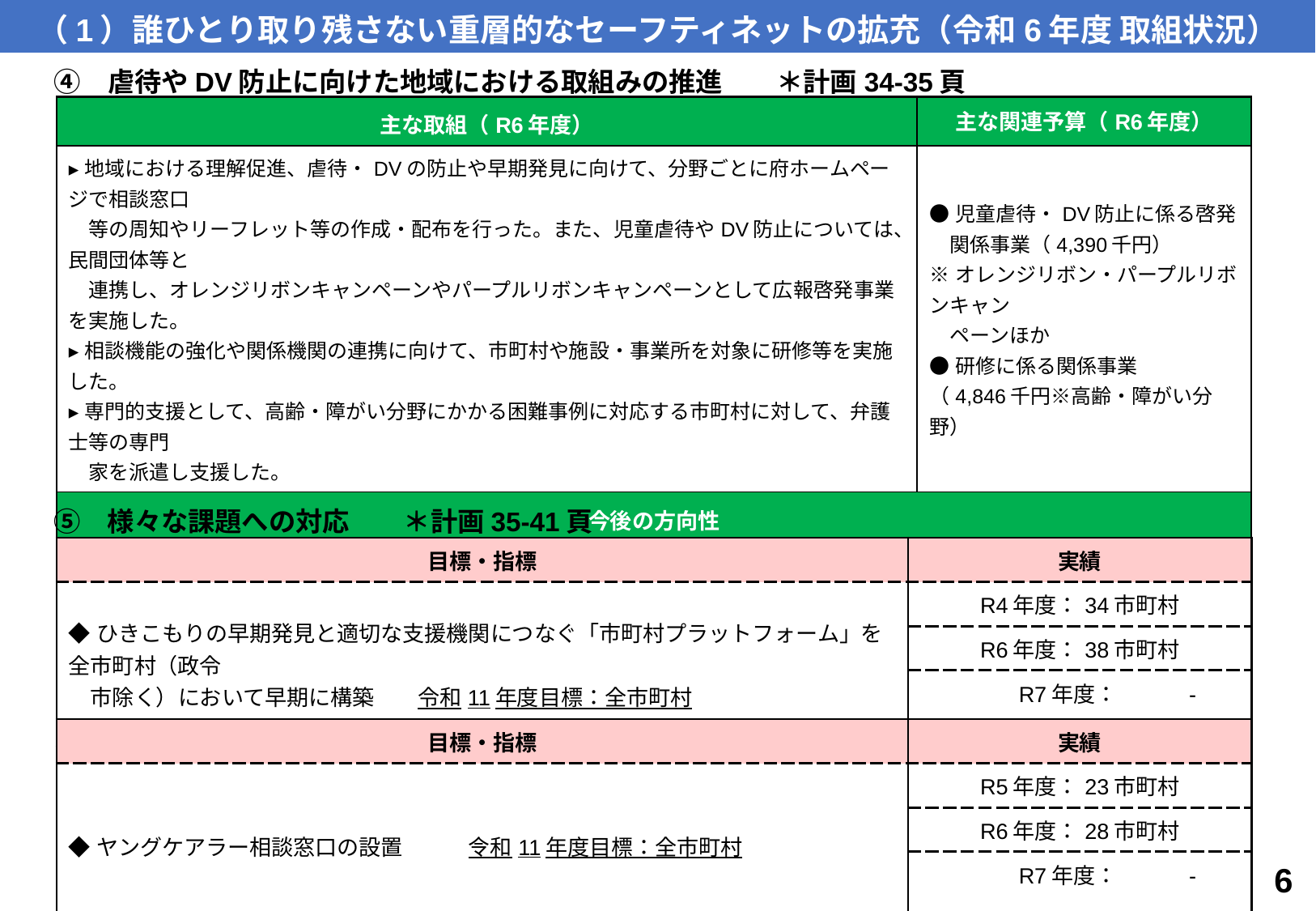

（1）誰ひとり取り残さない重層的なセーフティネットの拡充（令和6年度 取組状況）
　④　虐待やDV防止に向けた地域における取組みの推進　　＊計画34-35頁
| 主な取組（R6年度） | 主な関連予算（R6年度） |
| --- | --- |
| ▸地域における理解促進、虐待・DVの防止や早期発見に向けて、分野ごとに府ホームページで相談窓口　 　等の周知やリーフレット等の作成・配布を行った。また、児童虐待やDV防止については、民間団体等と 　連携し、オレンジリボンキャンペーンやパープルリボンキャンペーンとして広報啓発事業を実施した。 ▸相談機能の強化や関係機関の連携に向けて、市町村や施設・事業所を対象に研修等を実施した。 ▸専門的支援として、高齢・障がい分野にかかる困難事例に対応する市町村に対して、弁護士等の専門 　家を派遣し支援した。 | ●児童虐待・DV防止に係る啓発 　関係事業（4,390千円） ※オレンジリボン・パープルリボンキャン 　ペーンほか ●研修に係る関係事業 （4,846千円※高齢・障がい分野） |
| 今後の方向性 |  |
| ◆研修や会議等を通じて、虐待・DVの防止や早期発見について啓発を行うとともに、相談窓口の周知徹底を行う。 ◆引き続き、研修等の実施や専門家の派遣により市町村を支援していく（高齢・障がい分野）。 |  |
　⑤　様々な課題への対応　　＊計画35-41頁
| 目標・指標 | 実績 |
| --- | --- |
| ◆ひきこもりの早期発見と適切な支援機関につなぐ「市町村プラットフォーム」を全市町村（政令 　市除く）において早期に構築　　令和11年度目標：全市町村 | R4年度：34市町村 |
|  | R6年度：38市町村 |
|  | R7年度：　　　- |
| 目標・指標 | 実績 |
| --- | --- |
| ◆ヤングケアラー相談窓口の設置　　　令和11年度目標：全市町村 | R5年度：23市町村 |
|  | R6年度：28市町村 |
|  | R7年度：　　　- |
6